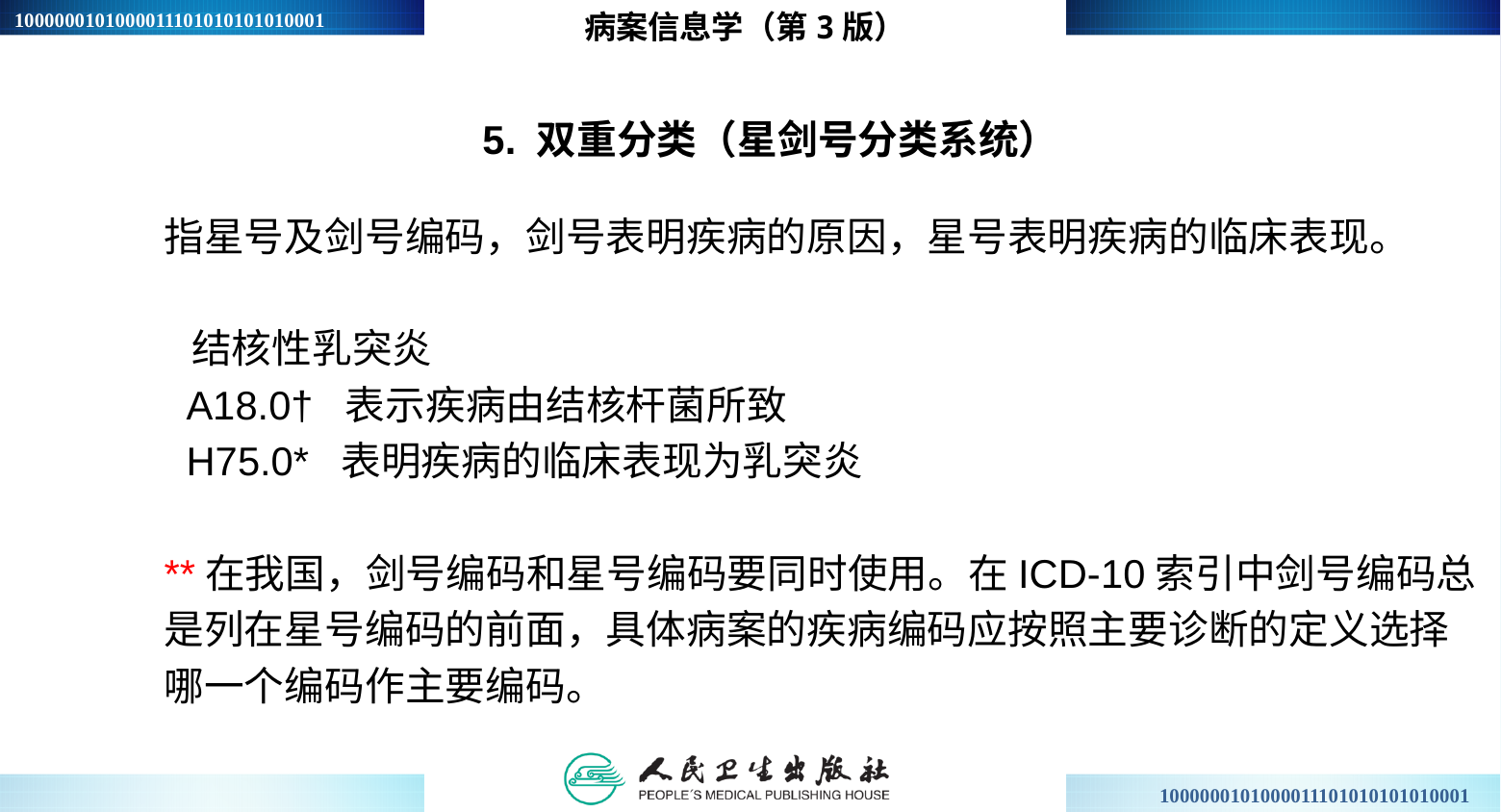

病案信息学（第3版）
# 5. 双重分类（星剑号分类系统）
指星号及剑号编码，剑号表明疾病的原因，星号表明疾病的临床表现。

  结核性乳突炎
  A18.0†  表示疾病由结核杆菌所致
  H75.0*  表明疾病的临床表现为乳突炎

**在我国，剑号编码和星号编码要同时使用。在ICD-10索引中剑号编码总
是列在星号编码的前面，具体病案的疾病编码应按照主要诊断的定义选择
哪一个编码作主要编码。